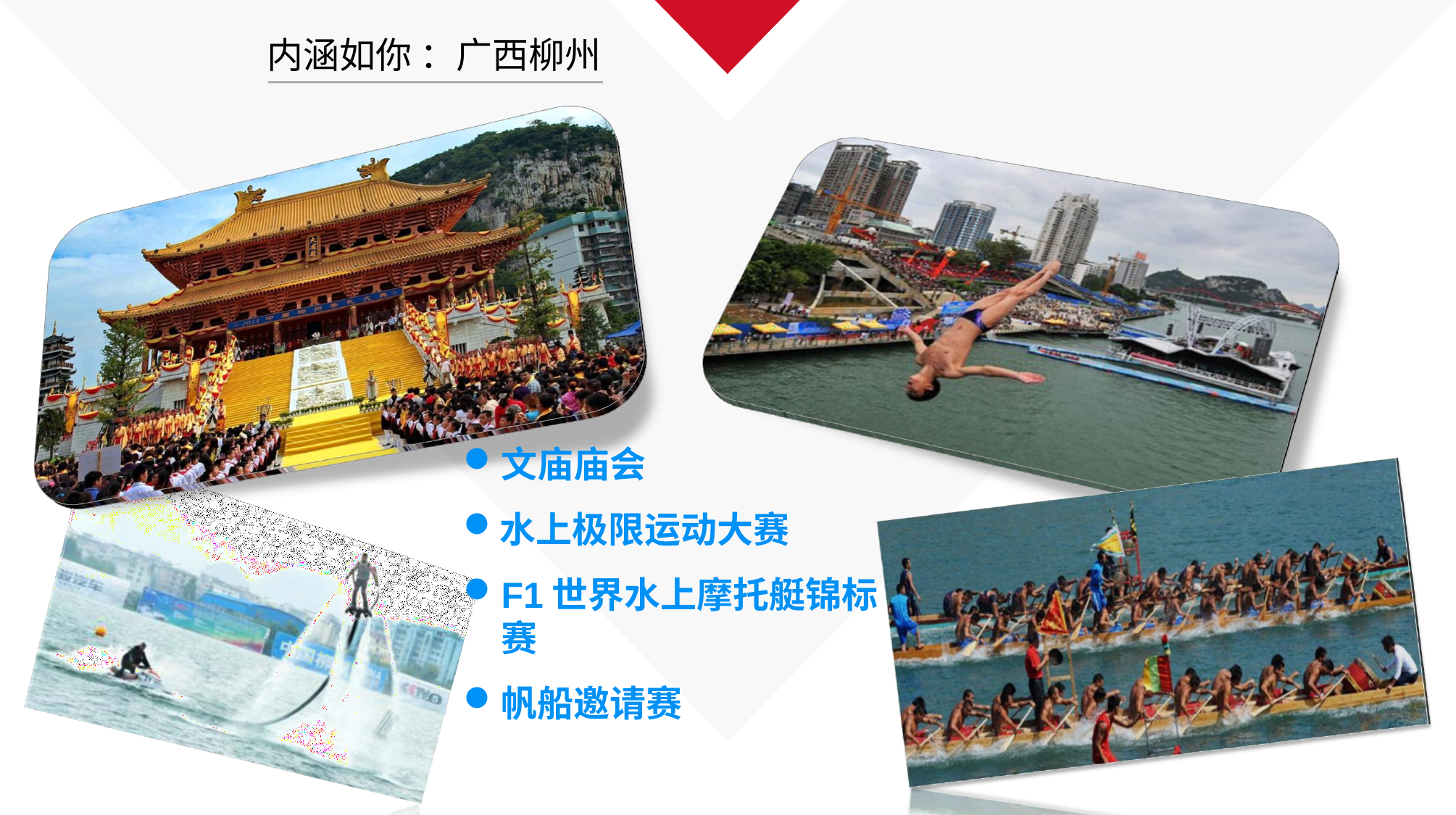

# 内涵如你 ：广西柳州

文庙庙会
水上极限运动大赛
F1世界水上摩托艇锦标赛
帆船邀请赛